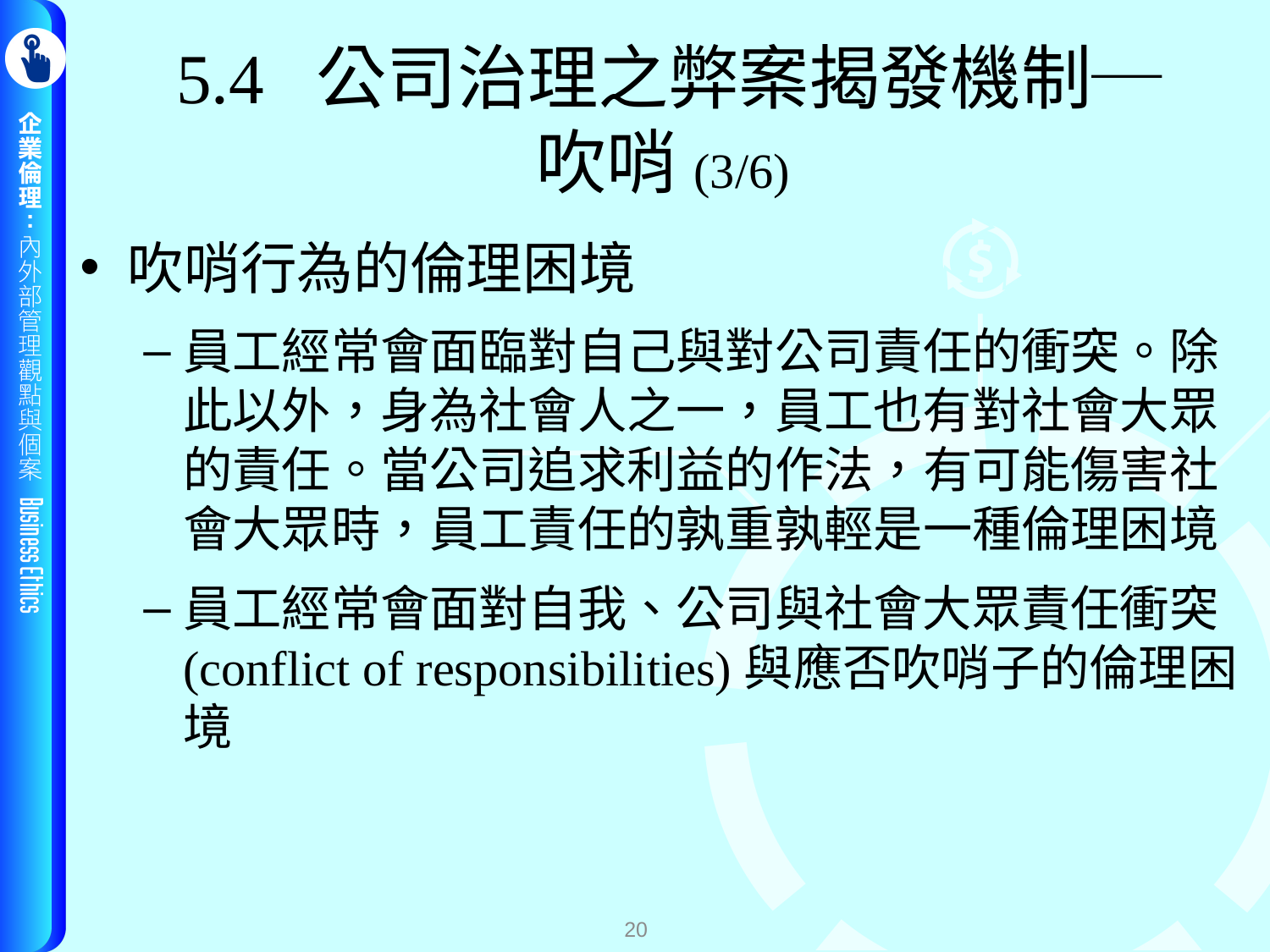

# 5.4  公司治理之弊案揭發機制─ 吹哨(3/6)
吹哨行為的倫理困境
員工經常會面臨對自己與對公司責任的衝突。除此以外，身為社會人之一，員工也有對社會大眾的責任。當公司追求利益的作法，有可能傷害社會大眾時，員工責任的孰重孰輕是一種倫理困境
員工經常會面對自我、公司與社會大眾責任衝突(conflict of responsibilities)與應否吹哨子的倫理困境
20